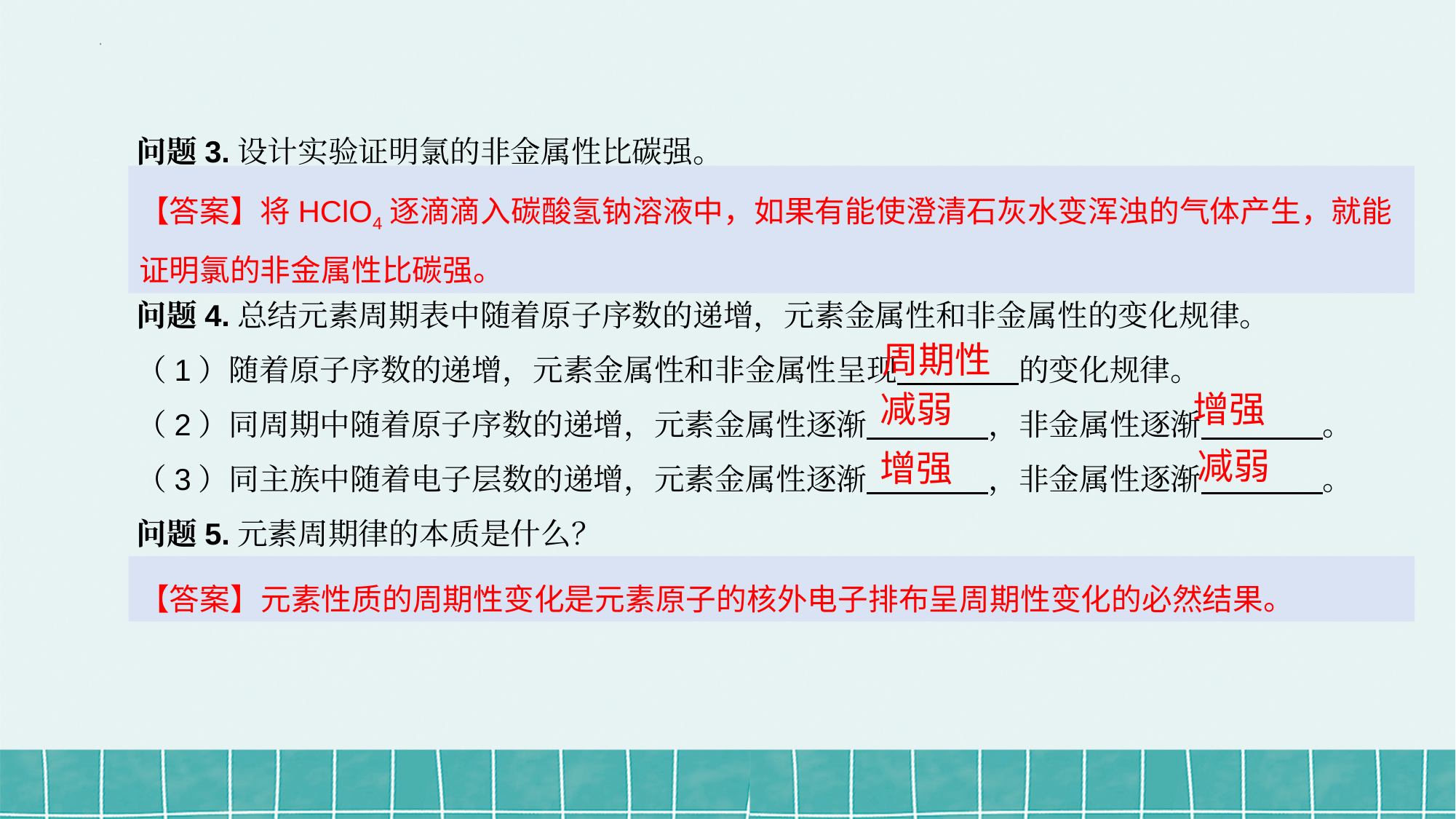

问题3.设计实验证明氯的非金属性比碳强。

问题4.总结元素周期表中随着原子序数的递增，元素金属性和非金属性的变化规律。
（1）随着原子序数的递增，元素金属性和非金属性呈现　　　　的变化规律。
（2）同周期中随着原子序数的递增，元素金属性逐渐　　　　，非金属性逐渐　　　　。
（3）同主族中随着电子层数的递增，元素金属性逐渐　　　　，非金属性逐渐　　　　。
问题5.元素周期律的本质是什么？
【答案】将HClO4逐滴滴入碳酸氢钠溶液中，如果有能使澄清石灰水变浑浊的气体产生，就能证明氯的非金属性比碳强。
周期性
减弱
增强
减弱
增强
【答案】元素性质的周期性变化是元素原子的核外电子排布呈周期性变化的必然结果。